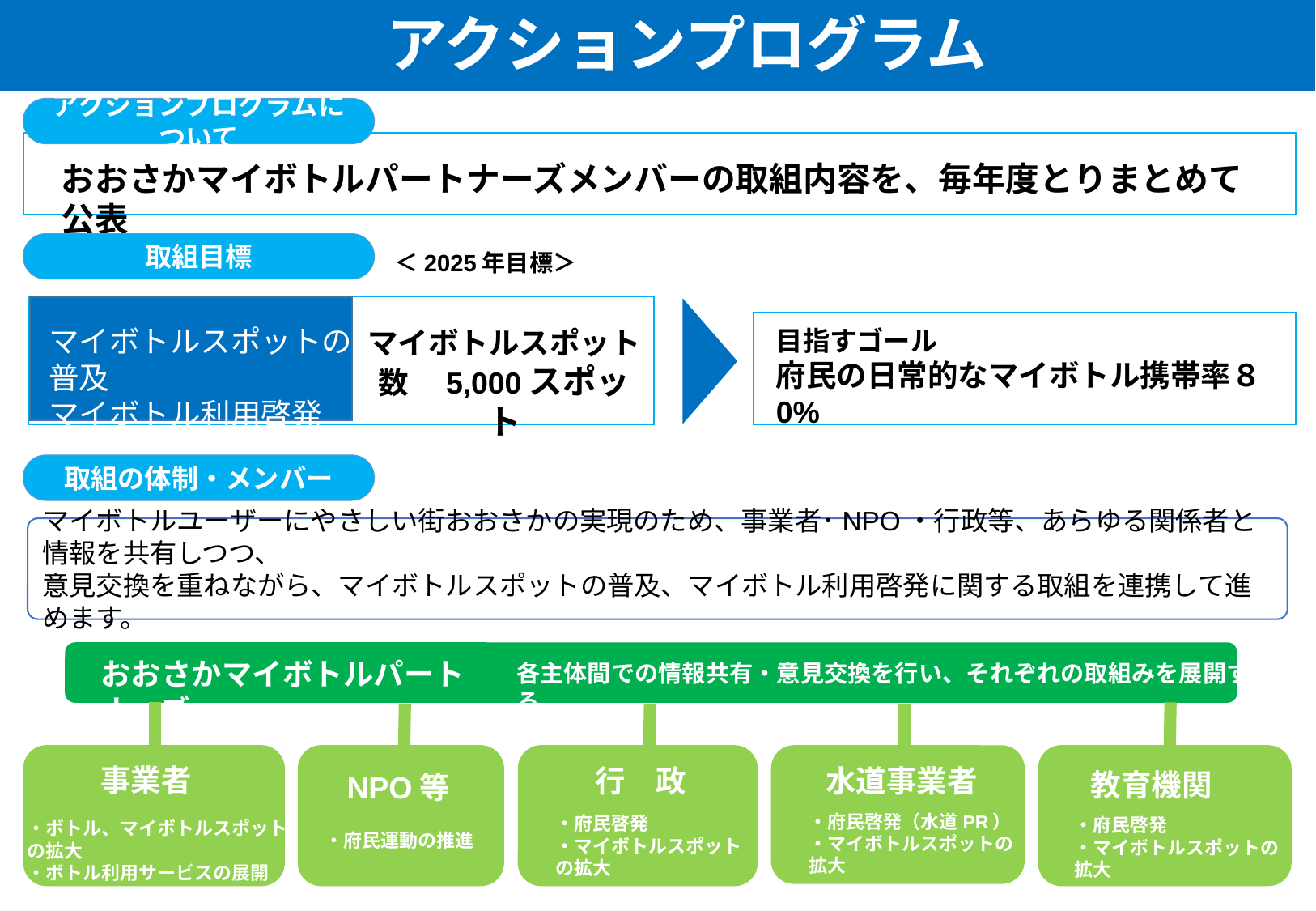

アクションプログラム
アクションプログラムについて

おおさかマイボトルパートナーズメンバーの取組内容を、毎年度とりまとめて公表
取組目標
　＜2025年目標＞

マイボトルスポットの普及
マイボトル利用啓発
マイボトルスポット数　5,000スポット
目指すゴール
府民の日常的なマイボトル携帯率８0%

取組の体制・メンバー
マイボトルユーザーにやさしい街おおさかの実現のため、事業者･NPO・行政等、あらゆる関係者と情報を共有しつつ、
意見交換を重ねながら、マイボトルスポットの普及、マイボトル利用啓発に関する取組を連携して進めます。

おおさかマイボトルパートナーズ
各主体間での情報共有・意見交換を行い、それぞれの取組みを展開する

事業者
行　政
水道事業者
教育機関
NPO等
・府民啓発（水道PR）
・マイボトルスポットの拡大
・府民啓発
・マイボトルスポットの拡大
・府民啓発
・マイボトルスポットの拡大
・ボトル、マイボトルスポットの拡大
・ボトル利用サービスの展開
・府民運動の推進